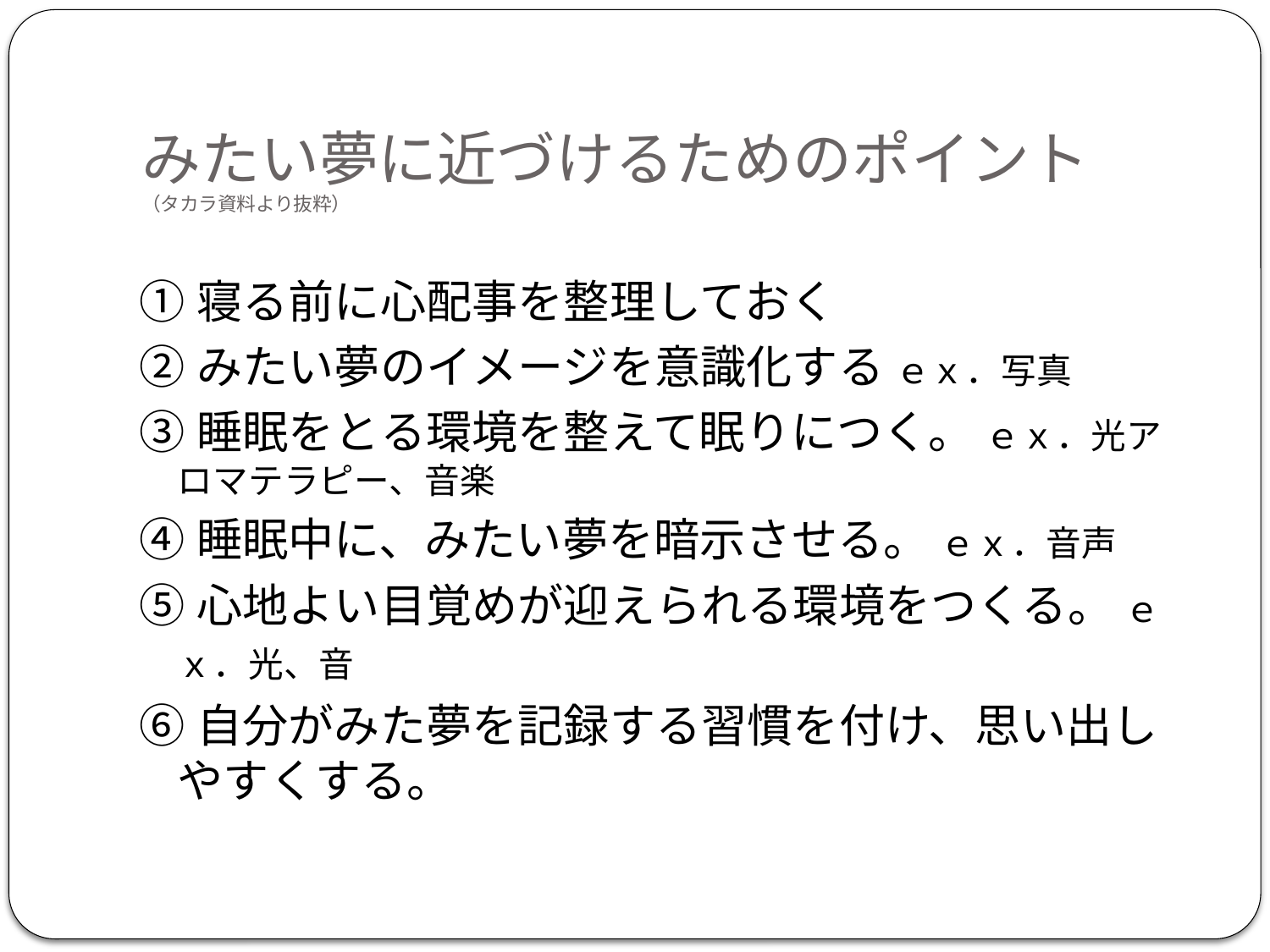

# みたい夢に近づけるためのポイント （タカラ資料より抜粋）

①寝る前に心配事を整理しておく
②みたい夢のイメージを意識化する ｅｘ．写真
③睡眠をとる環境を整えて眠りにつく。 ｅｘ．光アロマテラピー、音楽
④睡眠中に、みたい夢を暗示させる。 ｅｘ．音声
⑤心地よい目覚めが迎えられる環境をつくる。 ｅｘ．光、音
⑥自分がみた夢を記録する習慣を付け、思い出しやすくする。